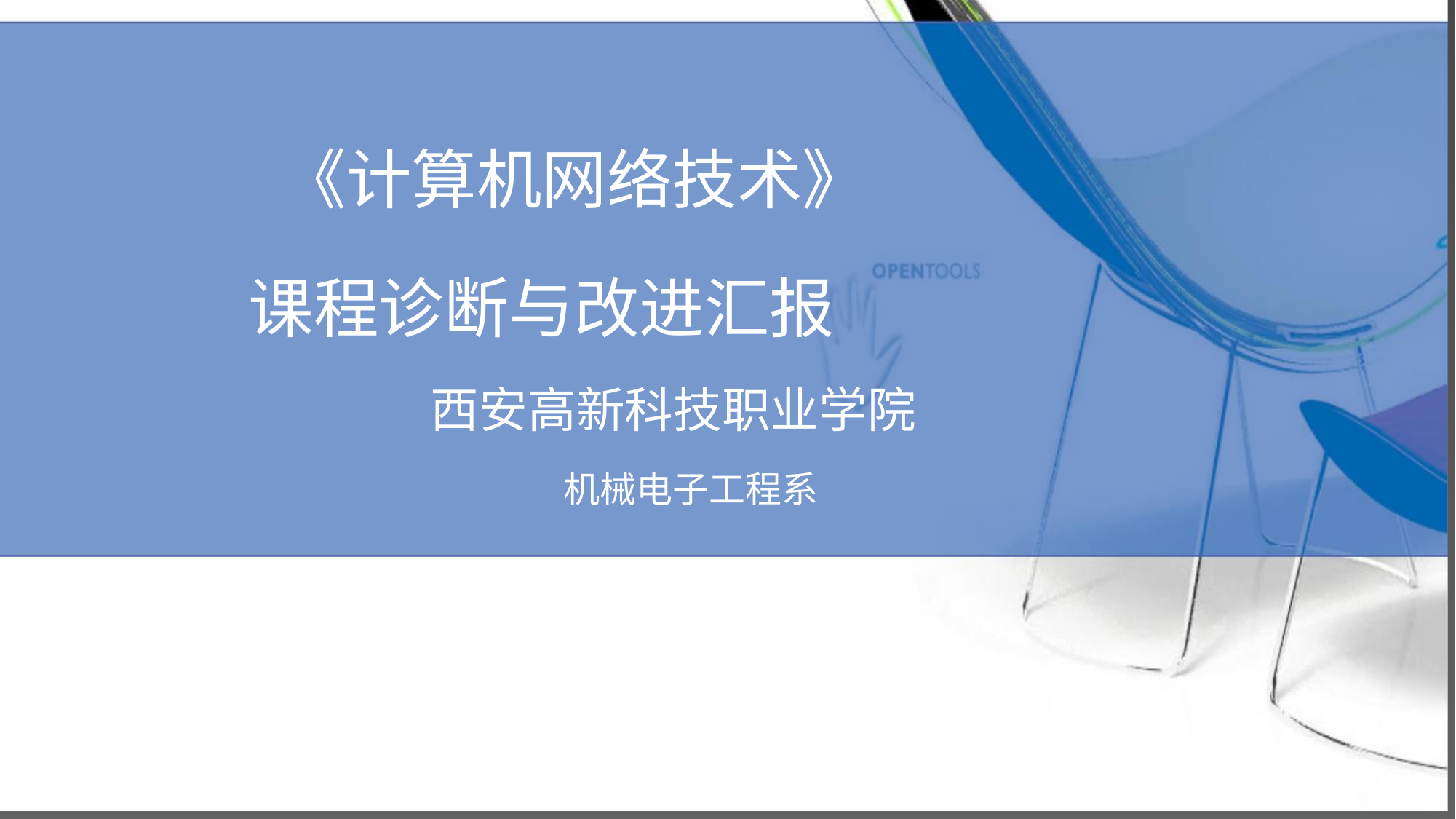

《计算机网络技术》
课程诊断与改进汇报
西安高新科技职业学院

机械电子工程系